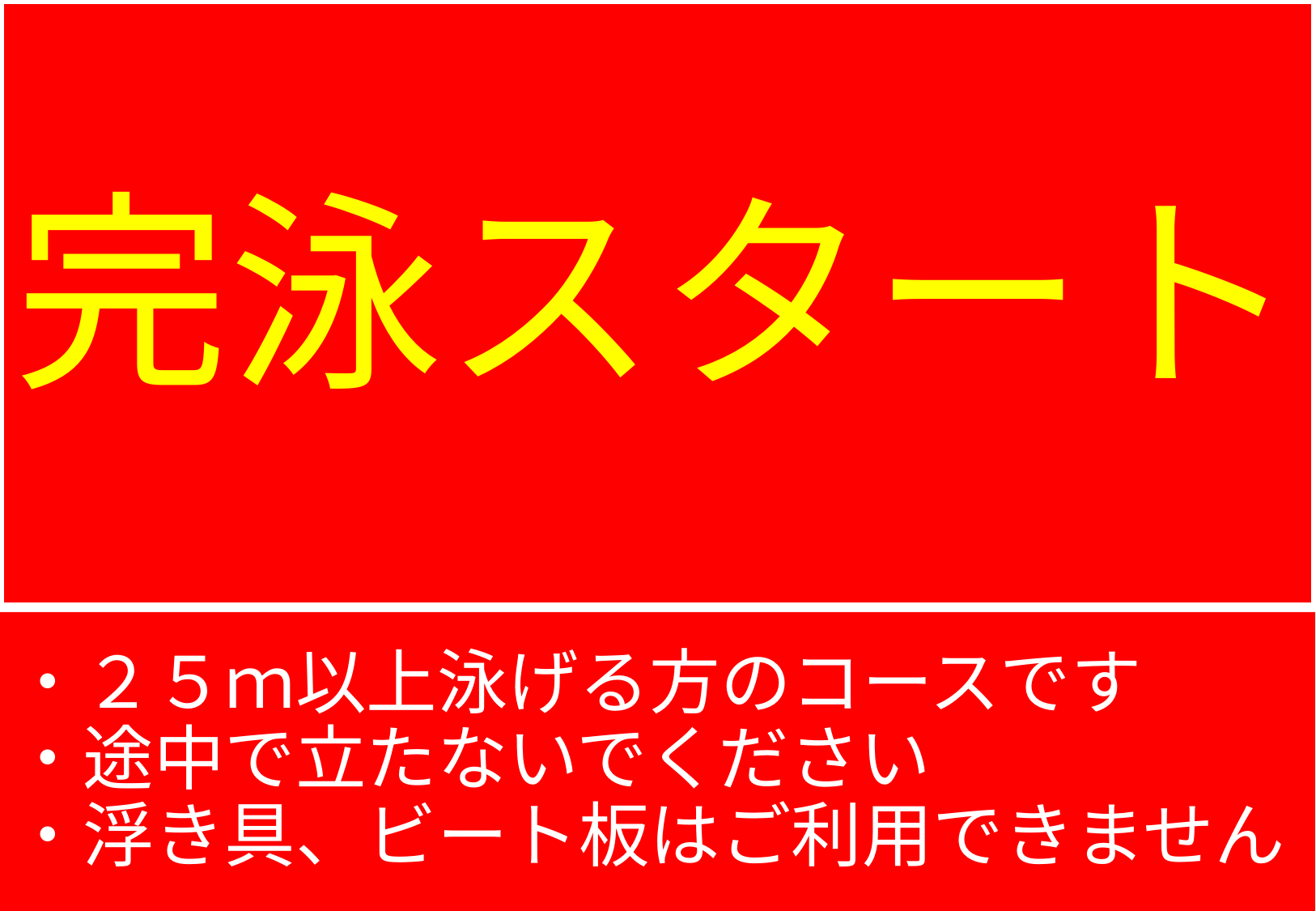

# 完泳スタート
・２５ｍ以上泳げる方のコースです
・途中で立たないでください
・浮き具、ビート板はご利用できません